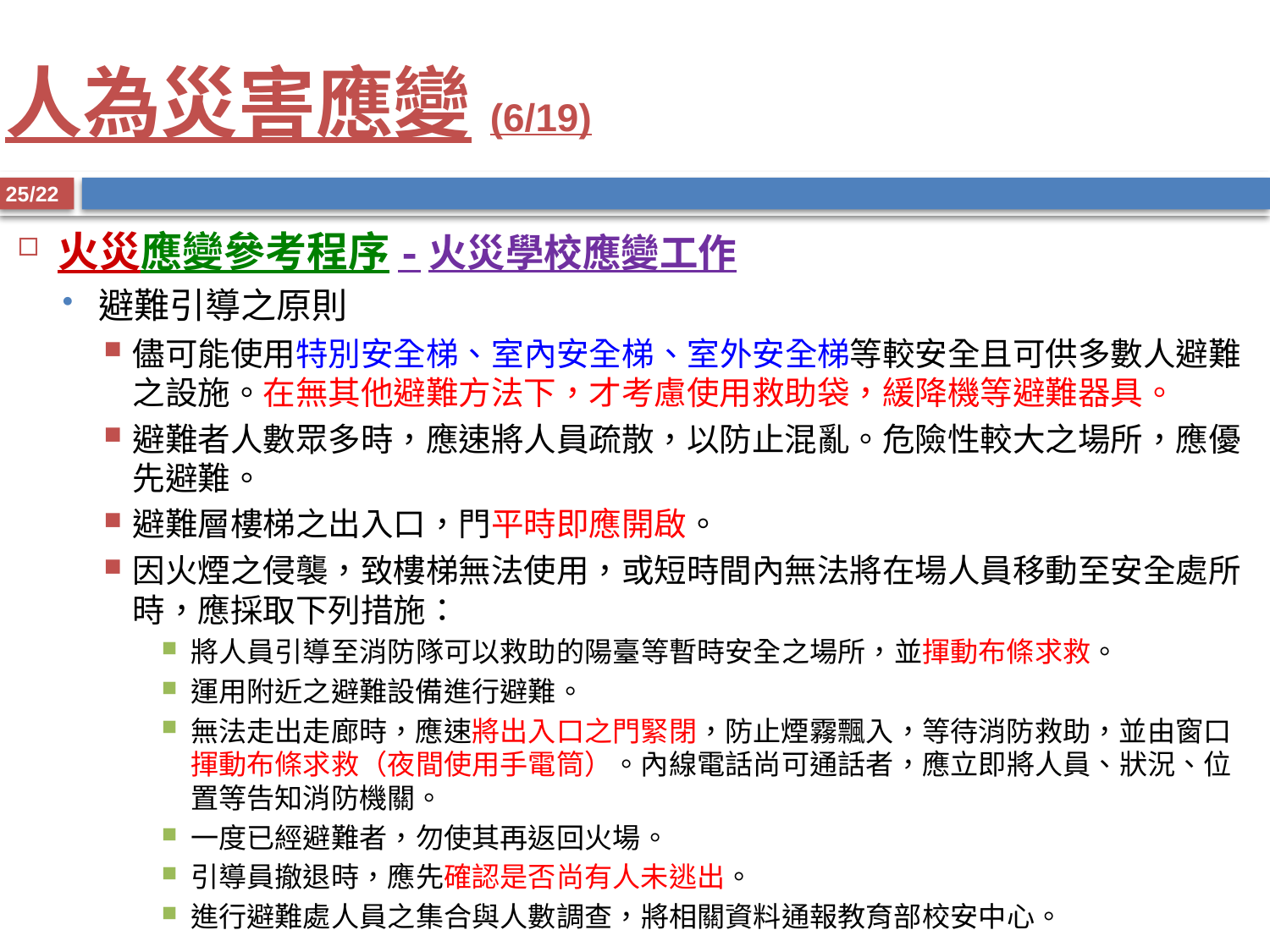

# 人為災害應變(6/19)
25/22
火災應變參考程序-火災學校應變工作
避難引導之原則
儘可能使用特別安全梯、室內安全梯、室外安全梯等較安全且可供多數人避難之設施。在無其他避難方法下，才考慮使用救助袋，緩降機等避難器具。
避難者人數眾多時，應速將人員疏散，以防止混亂。危險性較大之場所，應優先避難。
避難層樓梯之出入口，門平時即應開啟。
因火煙之侵襲，致樓梯無法使用，或短時間內無法將在場人員移動至安全處所時，應採取下列措施：
將人員引導至消防隊可以救助的陽臺等暫時安全之場所，並揮動布條求救。
運用附近之避難設備進行避難。
無法走出走廊時，應速將出入口之門緊閉，防止煙霧飄入，等待消防救助，並由窗口揮動布條求救（夜間使用手電筒）。內線電話尚可通話者，應立即將人員、狀況、位置等告知消防機關。
一度已經避難者，勿使其再返回火場。
引導員撤退時，應先確認是否尚有人未逃出。
進行避難處人員之集合與人數調查，將相關資料通報教育部校安中心。